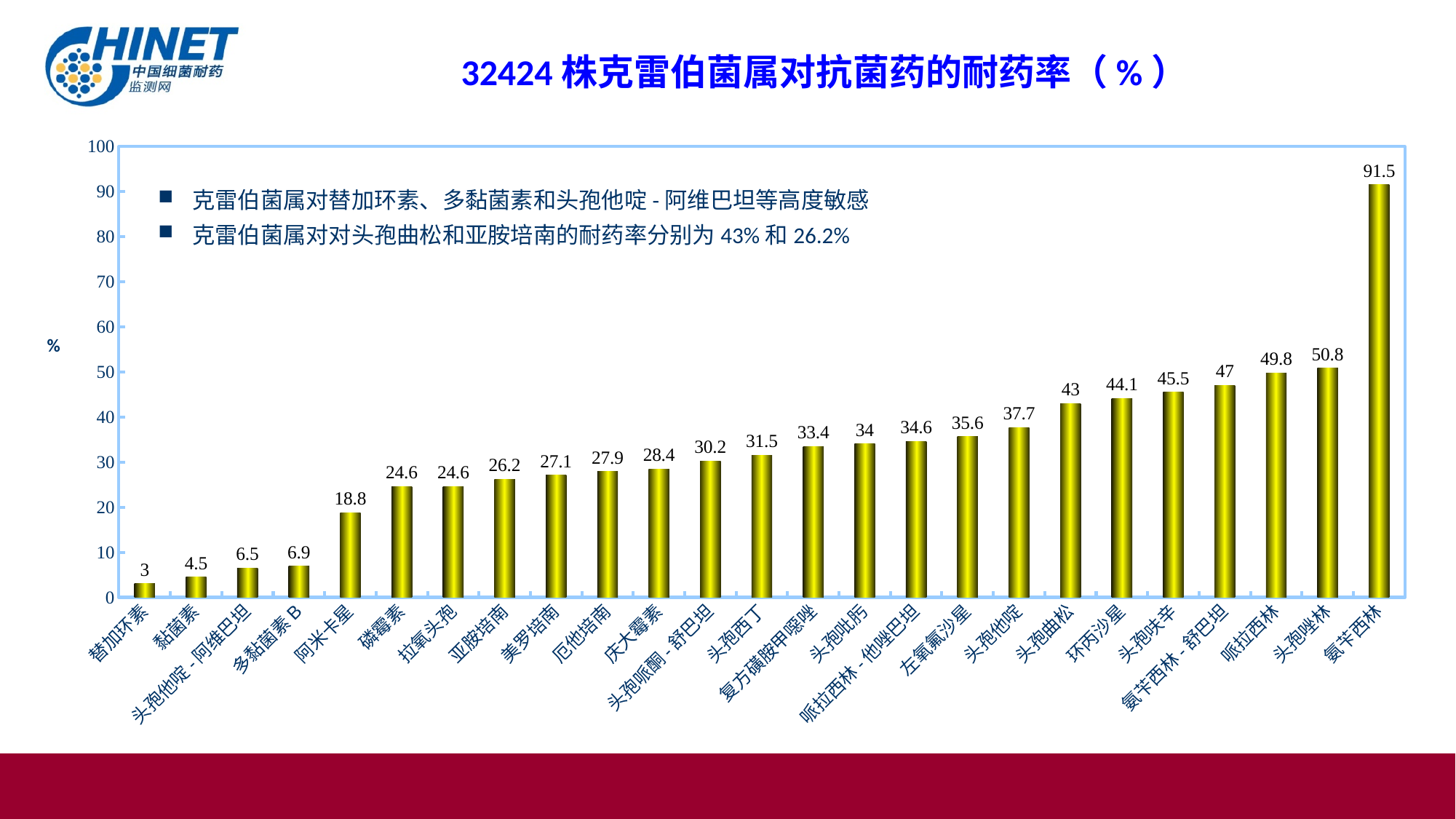

32424株克雷伯菌属对抗菌药的耐药率（%）

### Chart

| Category | 耐药率 |
|---|---|
| 替加环素 | 3.0 |
| 黏菌素 | 4.5 |
| 头孢他啶-阿维巴坦 | 6.5 |
| 多黏菌素B | 6.9 |
| 阿米卡星 | 18.8 |
| 磷霉素 | 24.6 |
| 拉氧头孢 | 24.6 |
| 亚胺培南 | 26.2 |
| 美罗培南 | 27.1 |
| 厄他培南 | 27.9 |
| 庆大霉素 | 28.4 |
| 头孢哌酮-舒巴坦 | 30.2 |
| 头孢西丁 | 31.5 |
| 复方磺胺甲噁唑 | 33.4 |
| 头孢吡肟 | 34.0 |
| 哌拉西林-他唑巴坦 | 34.6 |
| 左氧氟沙星 | 35.6 |
| 头孢他啶 | 37.7 |
| 头孢曲松 | 43.0 |
| 环丙沙星 | 44.1 |
| 头孢呋辛 | 45.5 |
| 氨苄西林-舒巴坦 | 47.0 |
| 哌拉西林 | 49.8 |
| 头孢唑林 | 50.8 |
| 氨苄西林 | 91.5 |
克雷伯菌属对替加环素、多黏菌素和头孢他啶-阿维巴坦等高度敏感
克雷伯菌属对对头孢曲松和亚胺培南的耐药率分别为43%和26.2%
%